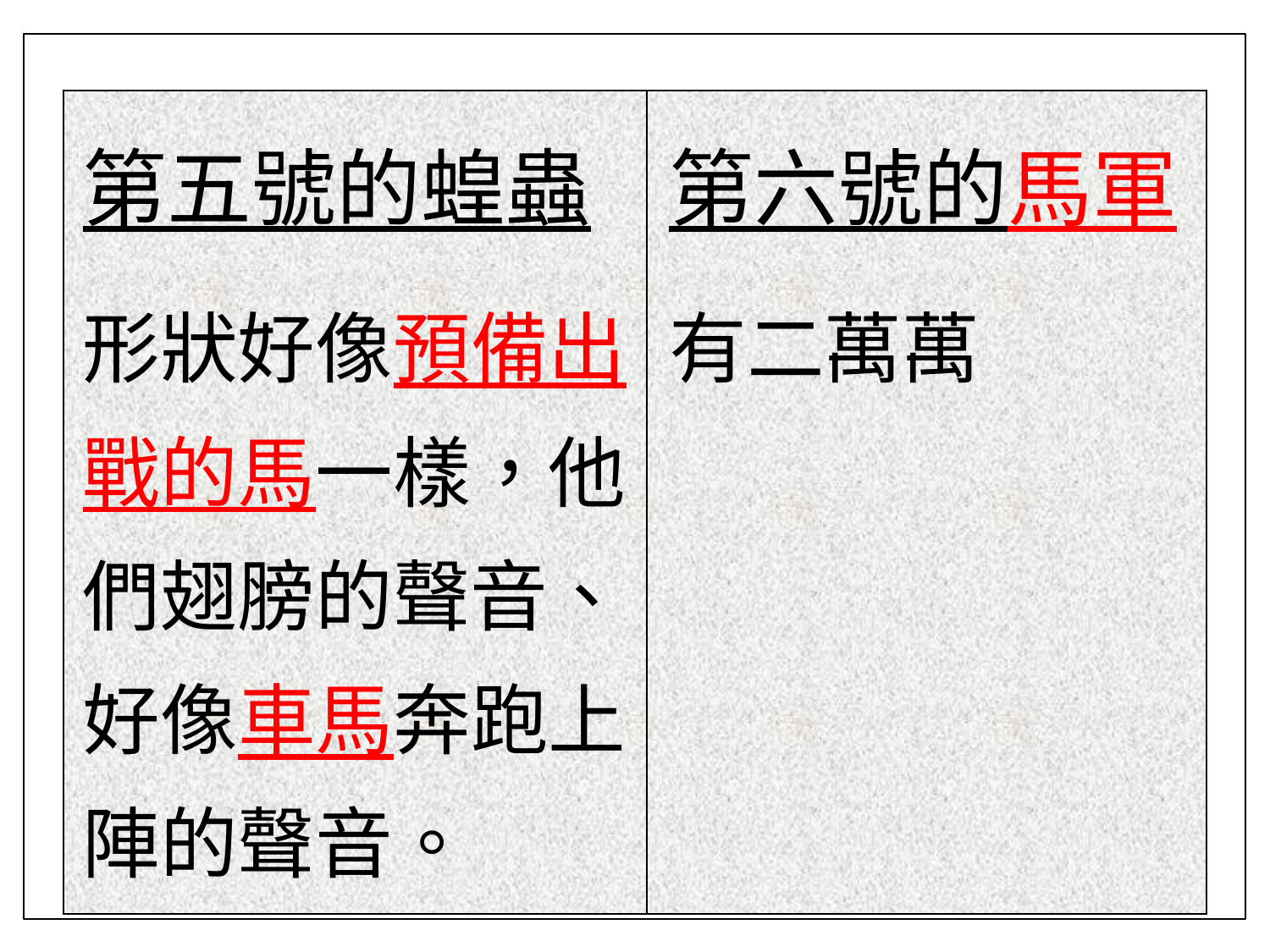

| 第五號的蝗蟲 形狀好像預備出戰的馬一樣，他們翅膀的聲音、好像車馬奔跑上陣的聲音。 | 第六號的馬軍 有二萬萬 |
| --- | --- |